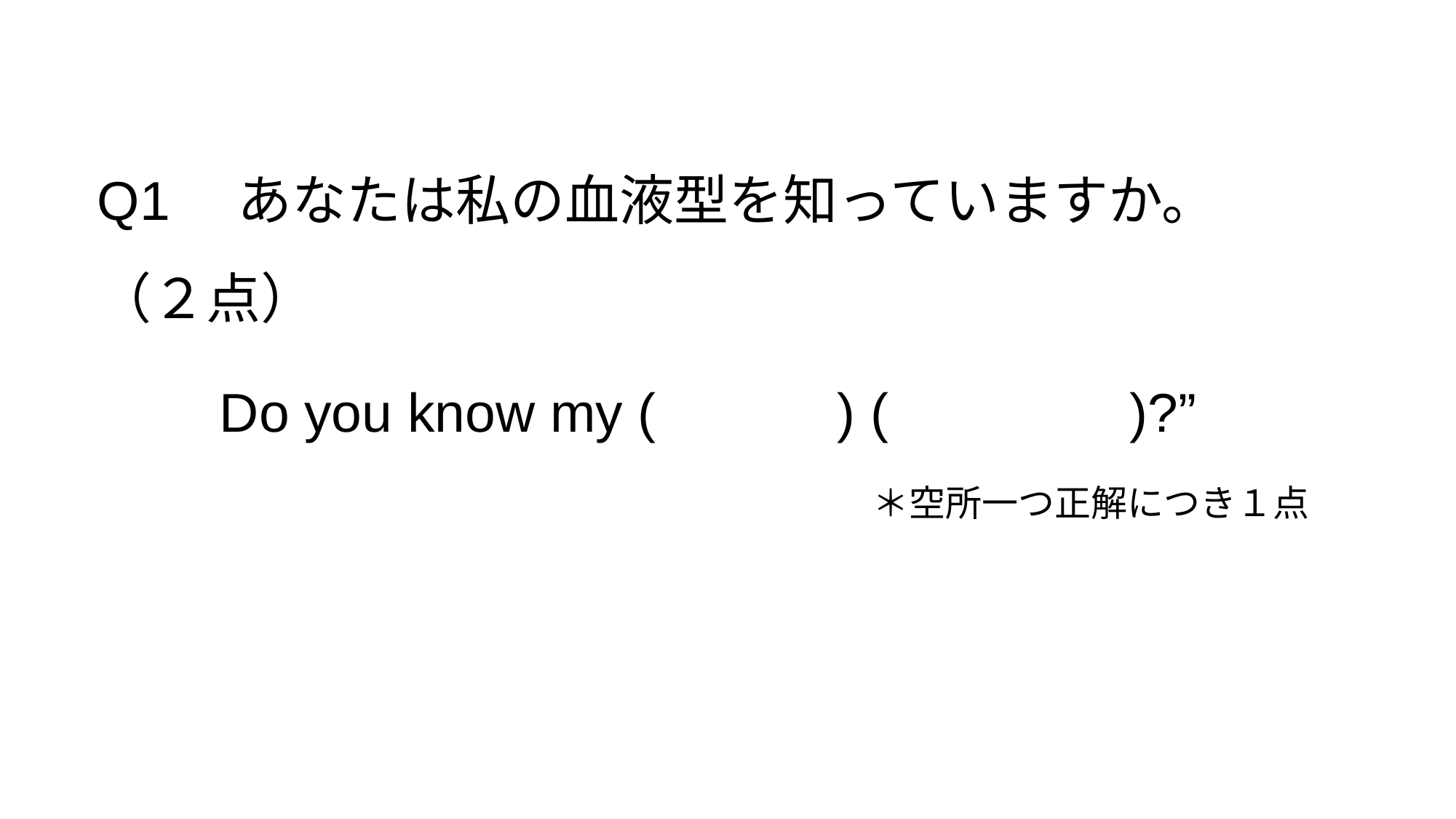

Q1　あなたは私の血液型を知っていますか。（２点）
　　Do you know my (            ) (                )?”
＊空所一つ正解につき１点